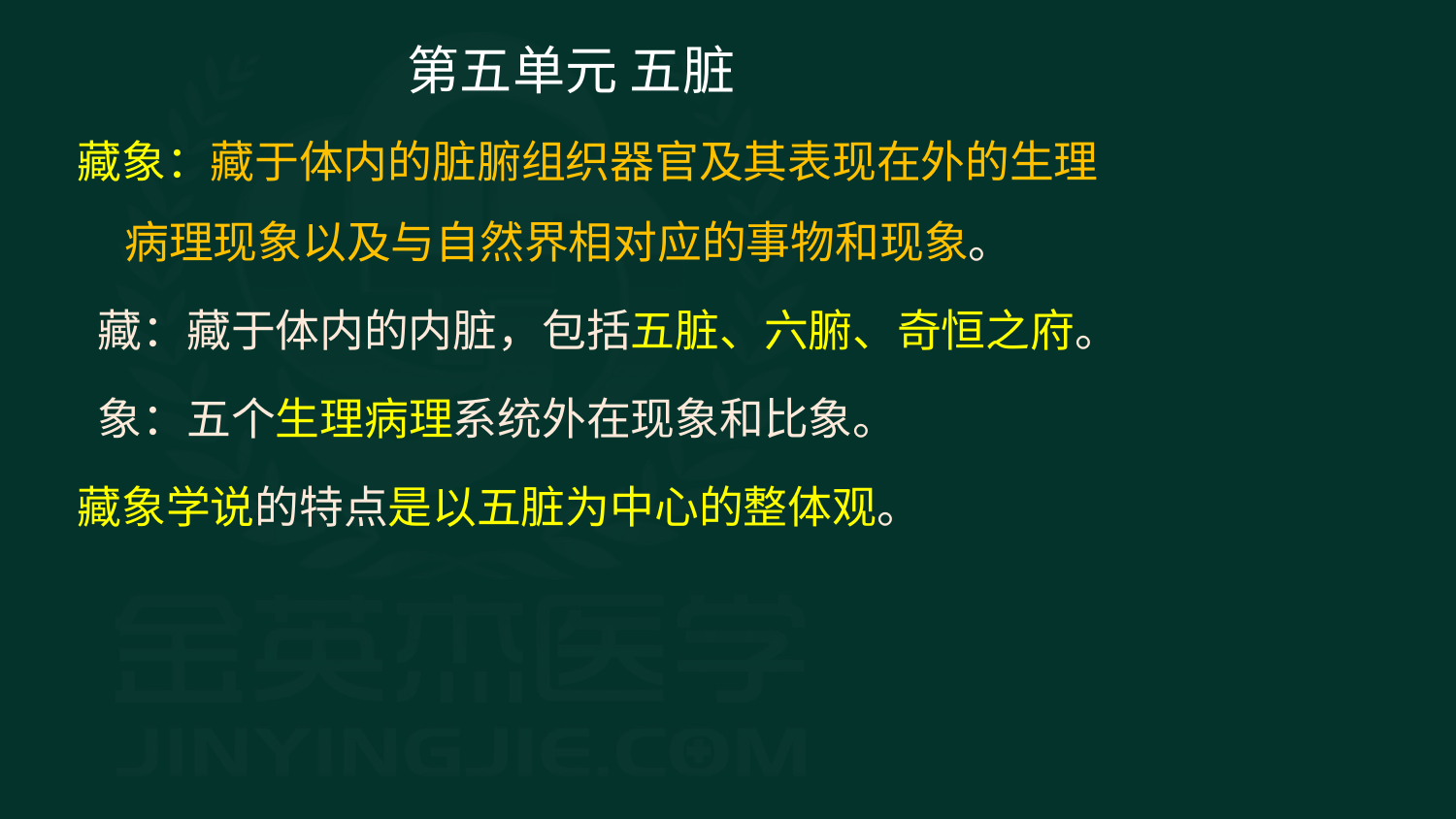

第五单元 五脏
藏象：藏于体内的脏腑组织器官及其表现在外的生理病理现象以及与自然界相对应的事物和现象。
 藏：藏于体内的内脏，包括五脏、六腑、奇恒之府。
 象：五个生理病理系统外在现象和比象。
藏象学说的特点是以五脏为中心的整体观。